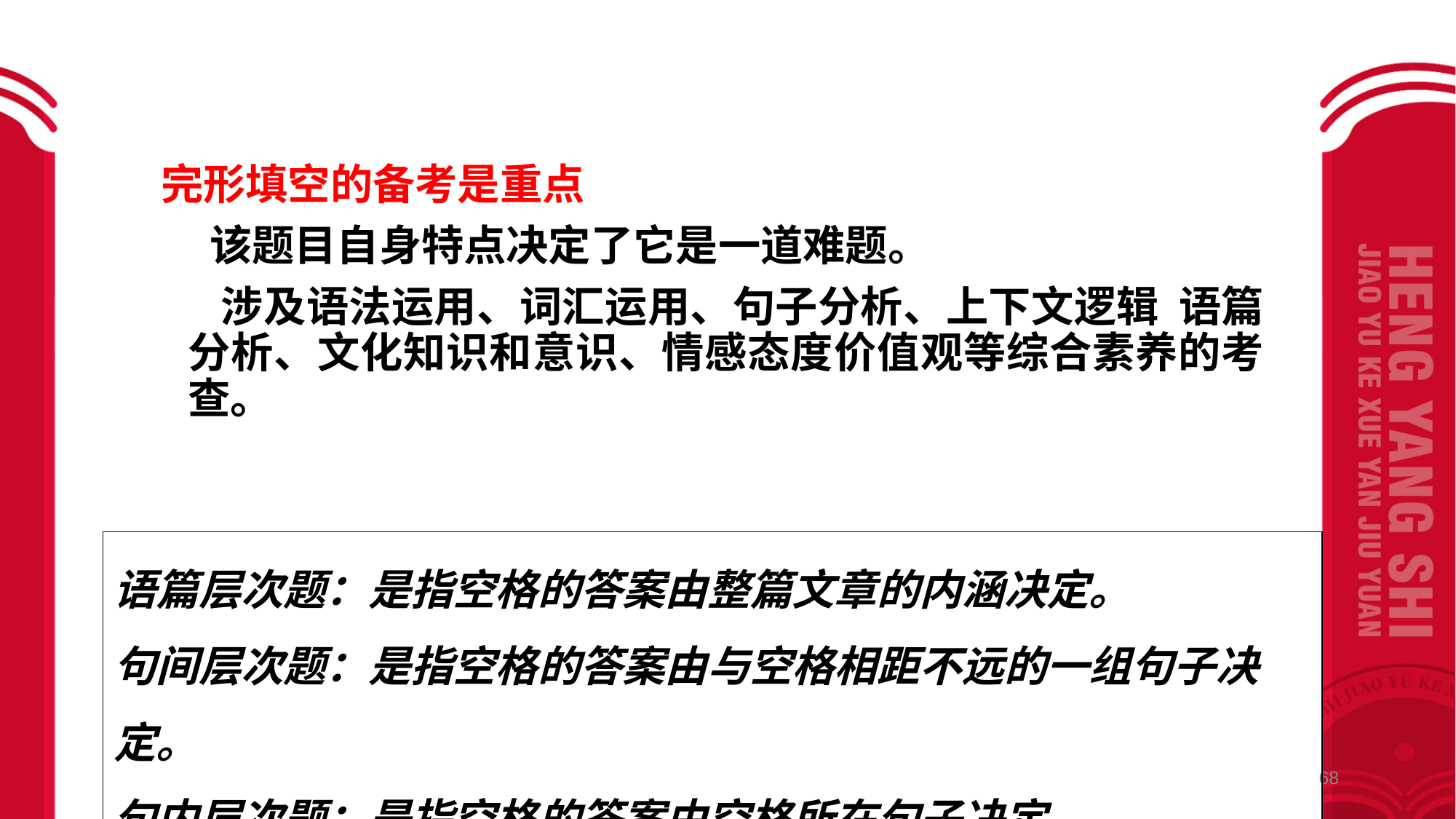

完形填空的备考是重点
    该题目自身特点决定了它是一道难题。
     涉及语法运用、词汇运用、句子分析、上下文逻辑  语篇分析、文化知识和意识、情感态度价值观等综合素养的考查。

语篇层次题：是指空格的答案由整篇文章的内涵决定。
句间层次题：是指空格的答案由与空格相距不远的一组句子决定。
句内层次题：是指空格的答案由空格所在句子决定。
68